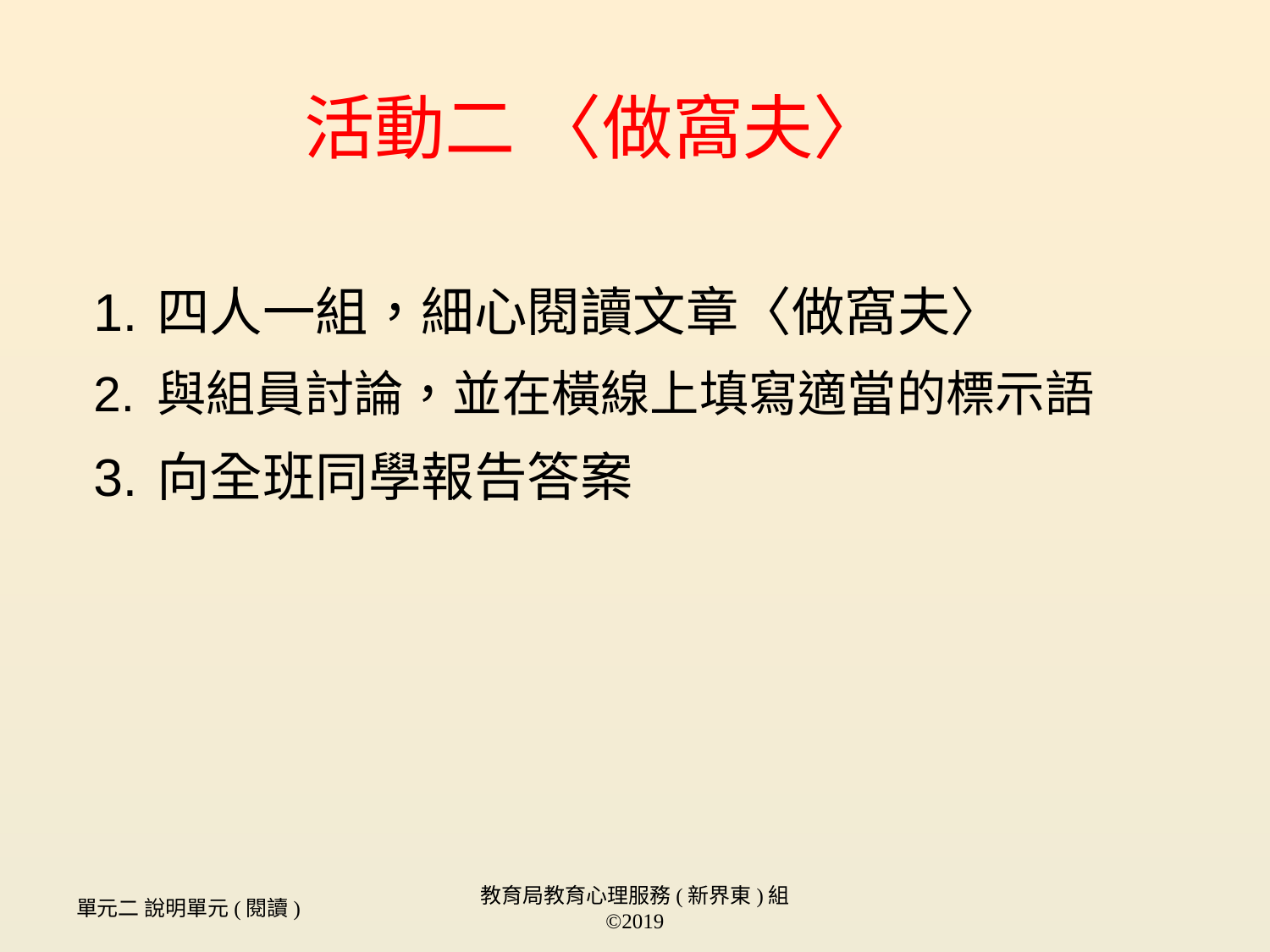

# 活動二 〈做窩夫〉
四人一組，細心閱讀文章〈做窩夫〉
與組員討論，並在橫線上填寫適當的標示語
向全班同學報告答案

單元二 說明單元(閱讀)
教育局教育心理服務(新界東)組 ©2019
19